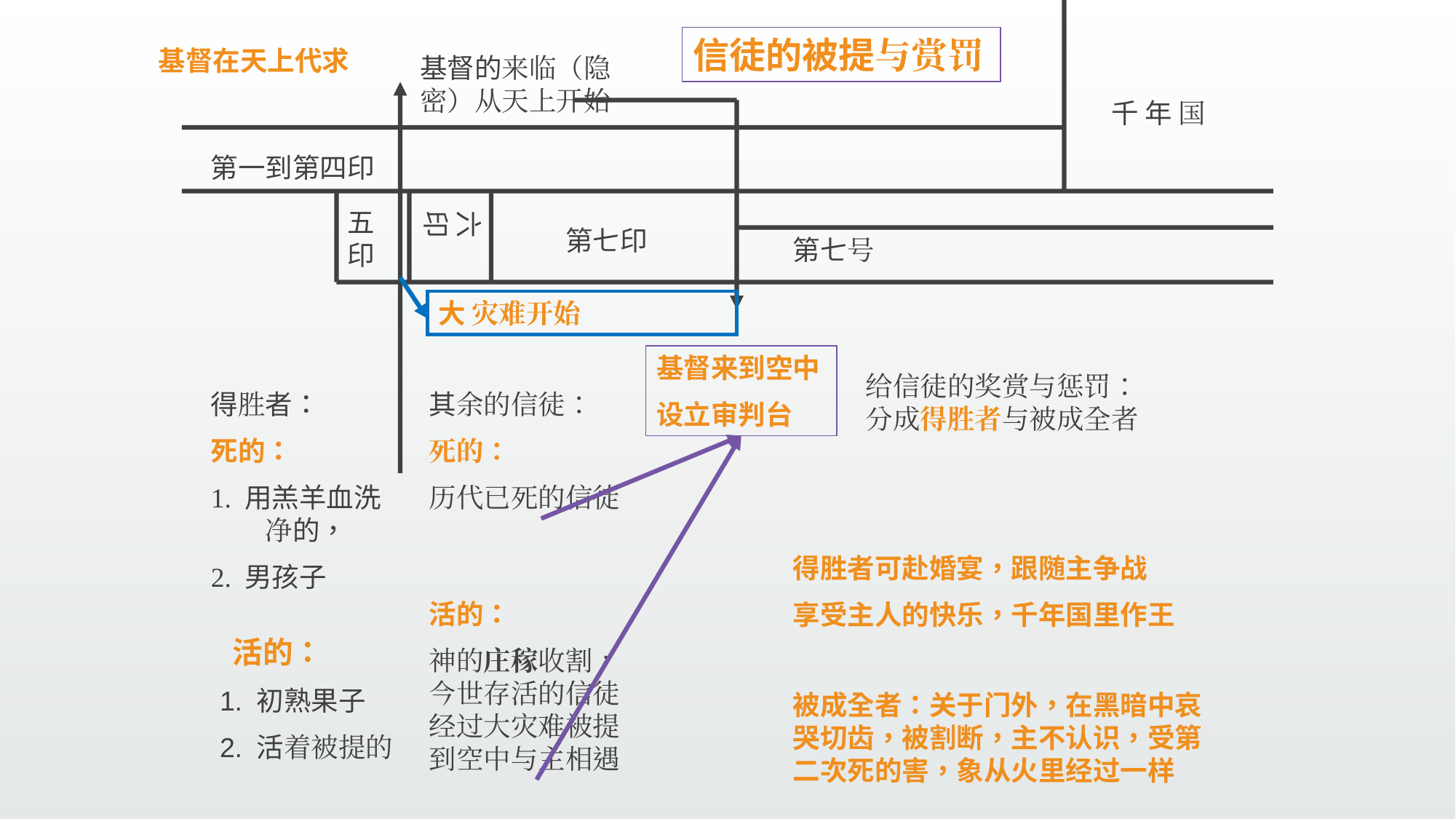

信徒的被提与赏罚
基督在天上代求
基督的来临（隐密）从天上开始

千 年 国

第一到第四印

五印
六印
第七印

第七号

大 灾难开始
基督来到空中
设立审判台
给信徒的奖赏与惩罚：分成得胜者与被成全者
得胜者：
死的：
1. 用羔羊血洗净的，
2. 男孩子
其余的信徒：
死的：
历代已死的信徒
得胜者可赴婚宴，跟随主争战
享受主人的快乐，千年国里作王
活的：
神的庄稼收割，今世存活的信徒经过大灾难被提到空中与主相遇
 活的：
1. 初熟果子
2. 活着被提的
被成全者：关于门外，在黑暗中哀哭切齿，被割断，主不认识，受第二次死的害，象从火里经过一样